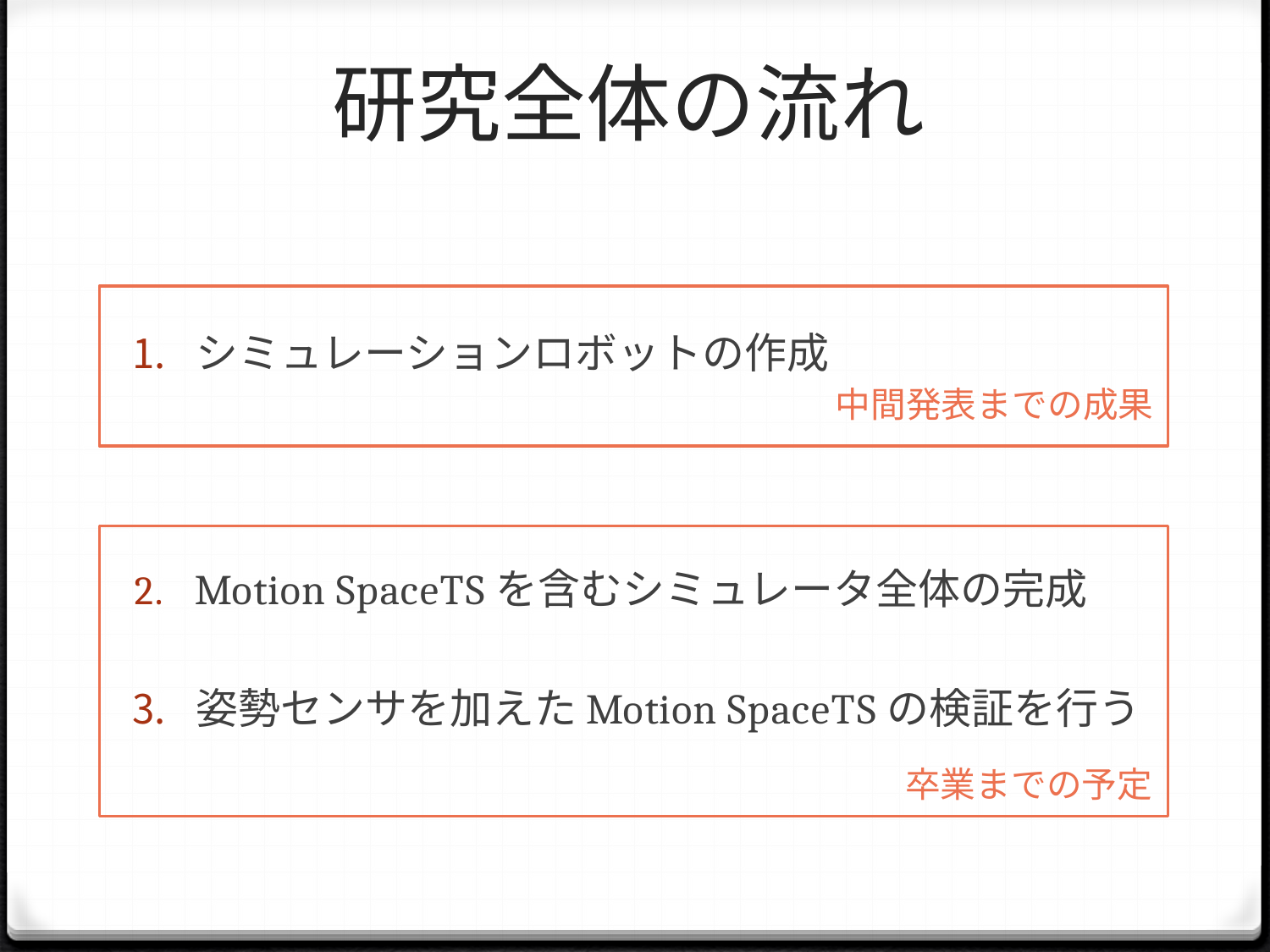

# 研究全体の流れ

シミュレーションロボットの作成

Motion SpaceTSを含むシミュレータ全体の完成

姿勢センサを加えたMotion SpaceTSの検証を行う

中間発表までの成果

卒業までの予定